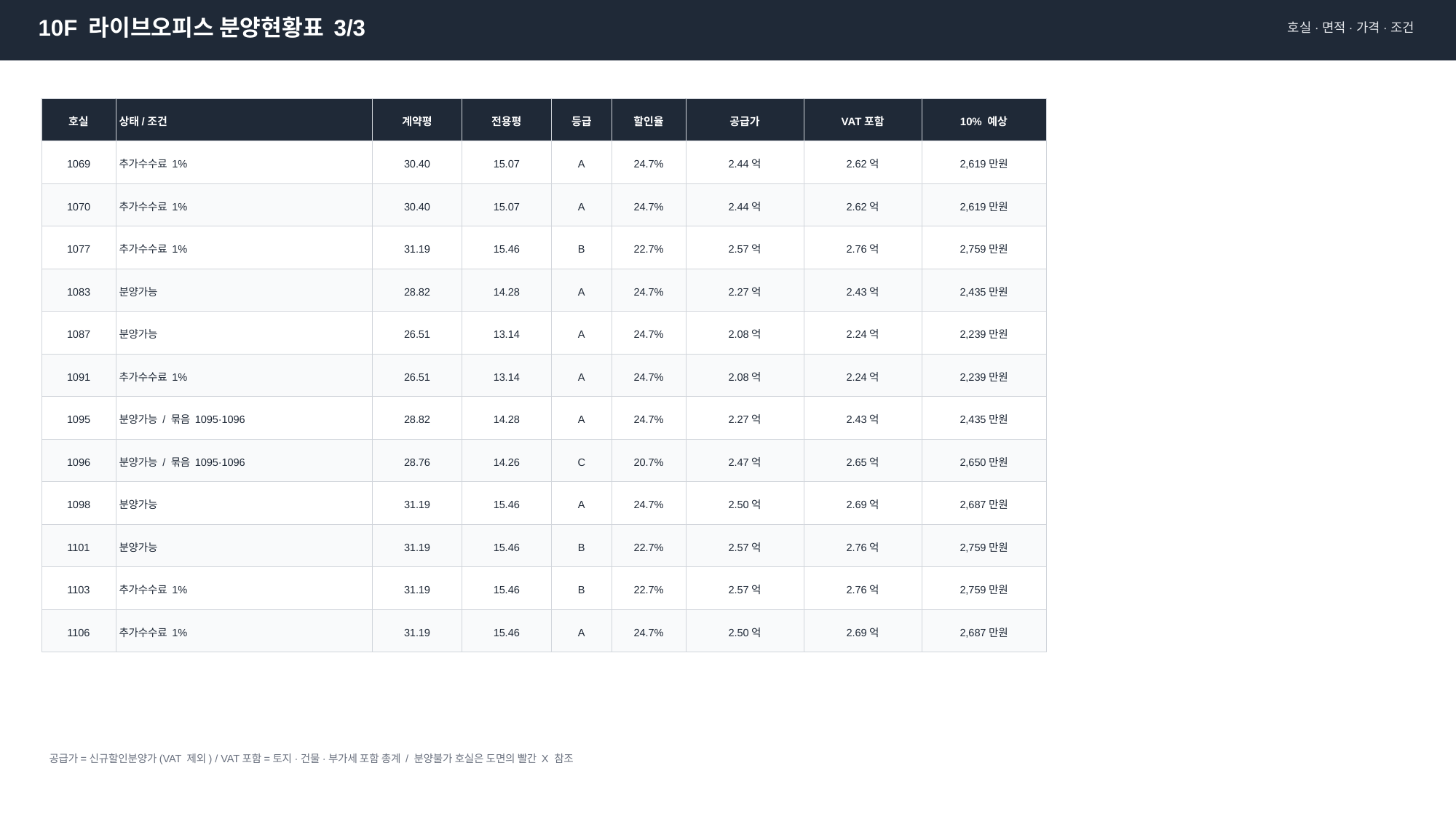

10F 라이브오피스 분양현황표 3/3
호실·면적·가격·조건

호실
상태/조건
계약평
전용평
등급
할인율
공급가
VAT포함
10% 예상

1069
추가수수료 1%
30.40
15.07
A
24.7%
2.44억
2.62억
2,619만원

1070
추가수수료 1%
30.40
15.07
A
24.7%
2.44억
2.62억
2,619만원

1077
추가수수료 1%
31.19
15.46
B
22.7%
2.57억
2.76억
2,759만원

1083
분양가능
28.82
14.28
A
24.7%
2.27억
2.43억
2,435만원

1087
분양가능
26.51
13.14
A
24.7%
2.08억
2.24억
2,239만원

1091
추가수수료 1%
26.51
13.14
A
24.7%
2.08억
2.24억
2,239만원

1095
분양가능 / 묶음 1095·1096
28.82
14.28
A
24.7%
2.27억
2.43억
2,435만원

1096
분양가능 / 묶음 1095·1096
28.76
14.26
C
20.7%
2.47억
2.65억
2,650만원

1098
분양가능
31.19
15.46
A
24.7%
2.50억
2.69억
2,687만원

1101
분양가능
31.19
15.46
B
22.7%
2.57억
2.76억
2,759만원

1103
추가수수료 1%
31.19
15.46
B
22.7%
2.57억
2.76억
2,759만원

1106
추가수수료 1%
31.19
15.46
A
24.7%
2.50억
2.69억
2,687만원
공급가=신규할인분양가(VAT 제외) / VAT포함=토지·건물·부가세 포함 총계 / 분양불가 호실은 도면의 빨간 X 참조